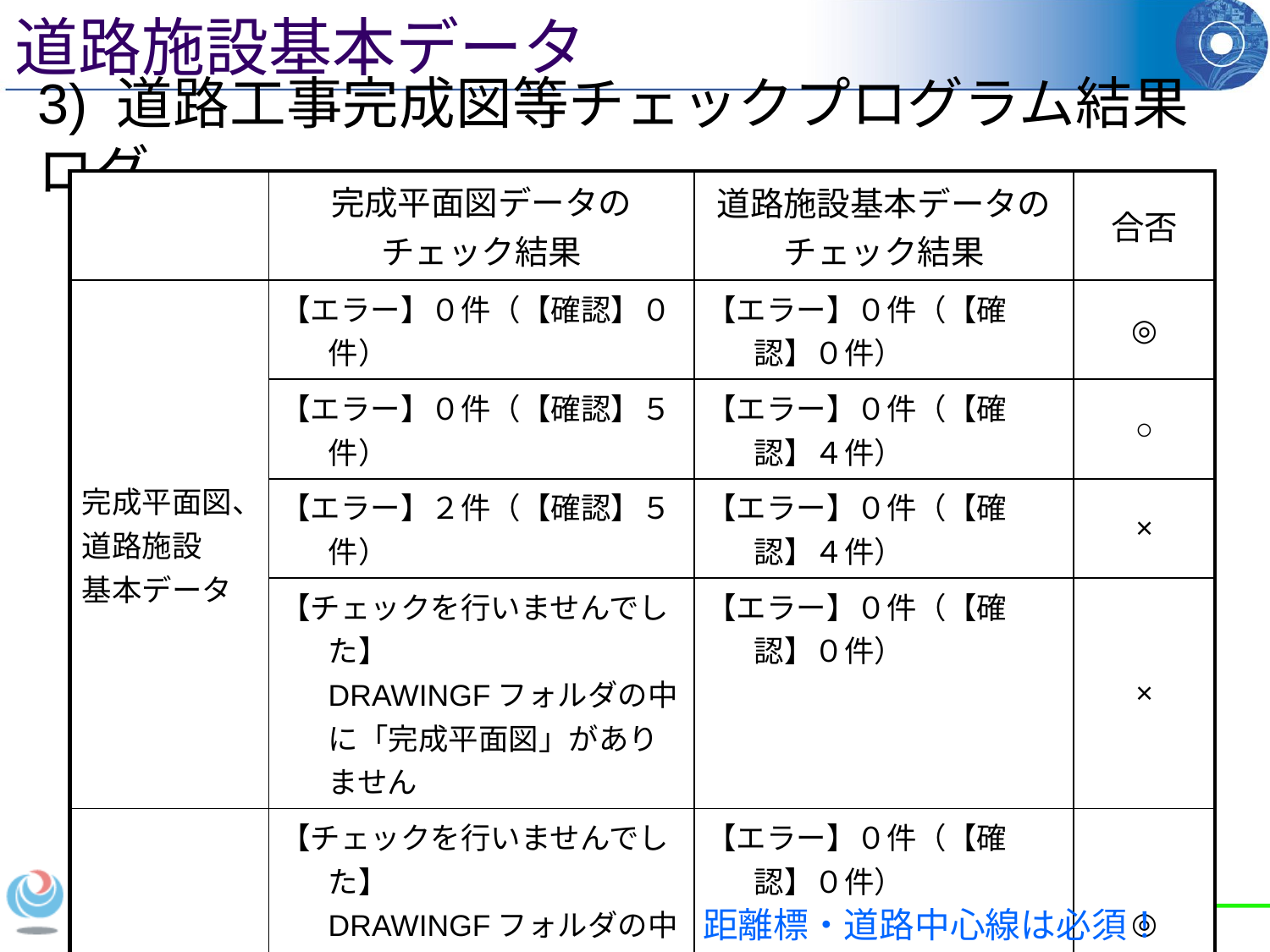

道路施設基本データ
3) 道路工事完成図等チェックプログラム結果ログ
|  | 完成平面図データの チェック結果 | 道路施設基本データの チェック結果 | 合否 |
| --- | --- | --- | --- |
| 完成平面図、 道路施設 基本データ | 【エラー】０件（【確認】０件） | 【エラー】０件（【確認】０件） | ◎ |
|  | 【エラー】０件（【確認】５件） | 【エラー】０件（【確認】４件） | ○ |
|  | 【エラー】２件（【確認】５件） | 【エラー】０件（【確認】４件） | × |
|  | 【チェックを行いませんでした】 DRAWINGFフォルダの中に「完成平面図」がありません | 【エラー】０件（【確認】０件） | × |
| 道路施設 基本データ のみ | 【チェックを行いませんでした】 DRAWINGFフォルダの中に「完成平面図」がありません | 【エラー】０件（【確認】０件） | ◎ |
|  | 【チェックを行いませんでした】 DRAWINGFフォルダの中に「完成平面図」がありません | 【エラー】０件（【確認】４件） | ○ |
|  | 【チェックを行いませんでした】 DRAWINGFフォルダの中に「完成平面図」がありません | 【エラー】２件（【確認】４件） | × |
距離標・道路中心線は必須！